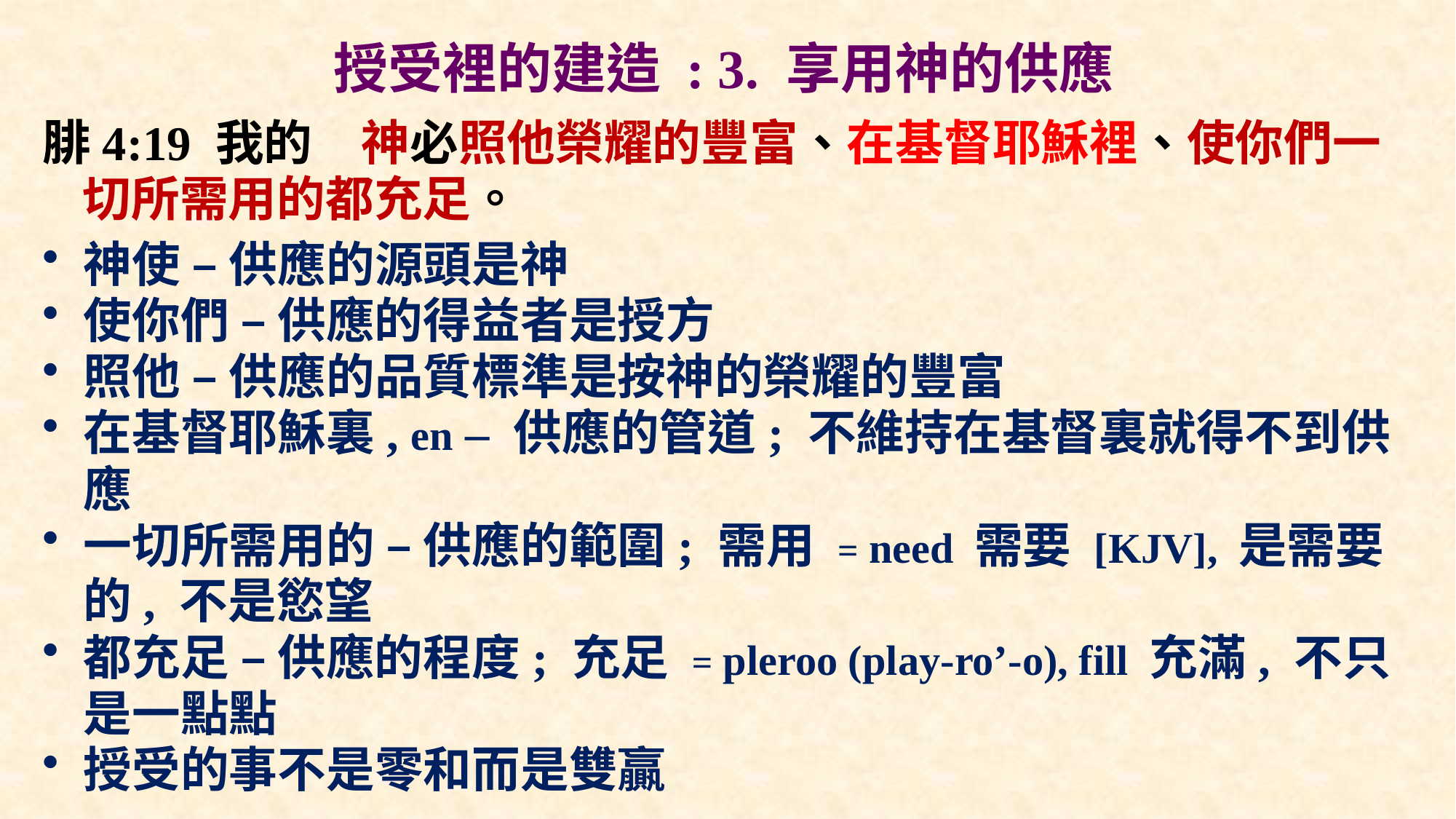

# 授受裡的建造 : 3. 享用神的供應
腓4:19 我的　神必照他榮耀的豐富、在基督耶穌裡、使你們一切所需用的都充足。
神使 – 供應的源頭是神
使你們 – 供應的得益者是授方
照他 – 供應的品質標準是按神的榮耀的豐富
在基督耶穌裏, en – 供應的管道; 不維持在基督裏就得不到供應
一切所需用的 – 供應的範圍; 需用 = need 需要 [KJV], 是需要的, 不是慾望
都充足 – 供應的程度; 充足 = pleroo (play-ro’-o), fill 充滿, 不只是一點點
授受的事不是零和而是雙贏